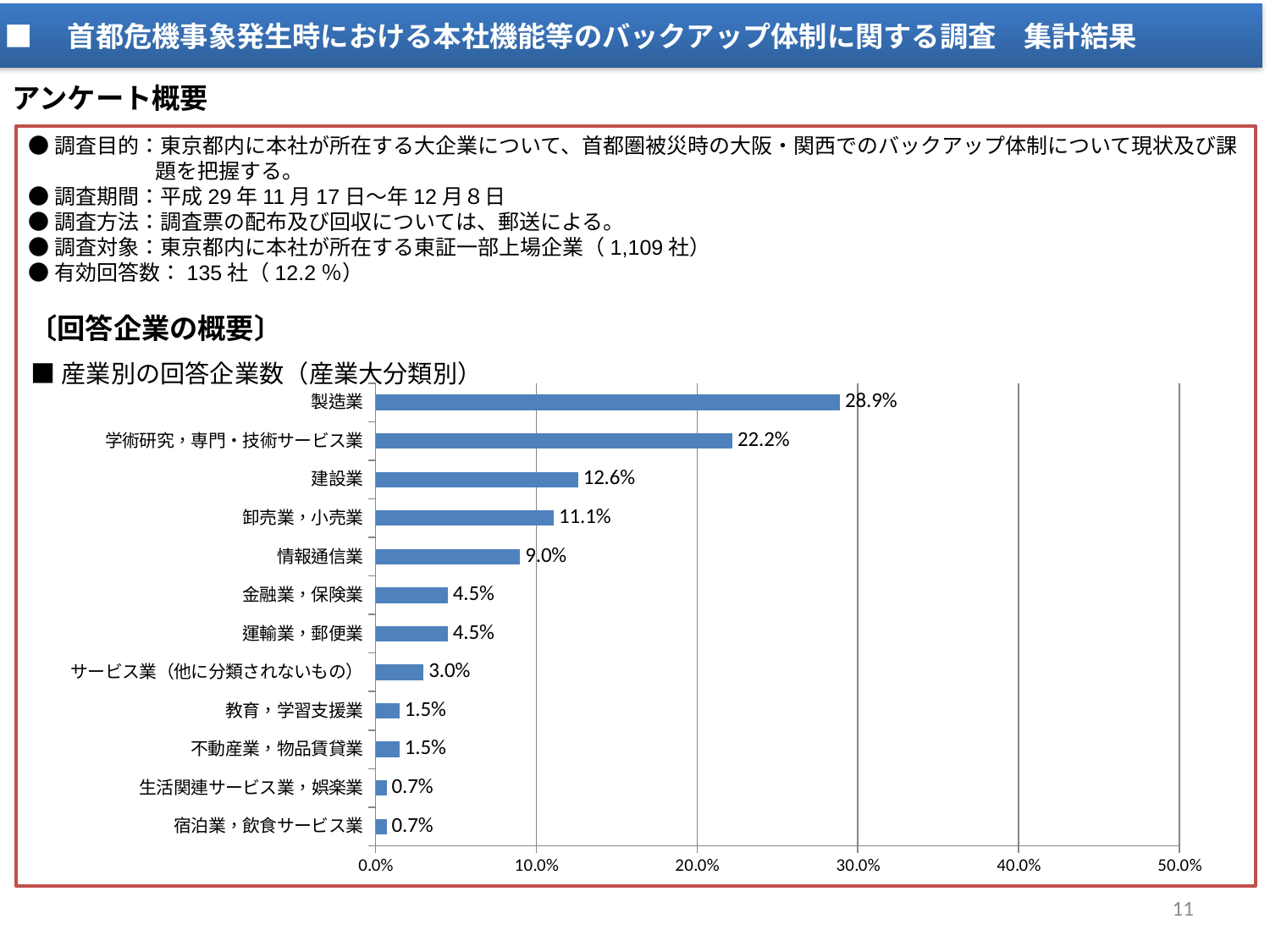

■　首都危機事象発生時における本社機能等のバックアップ体制に関する調査　集計結果
アンケート概要
●調査目的：東京都内に本社が所在する大企業について、首都圏被災時の大阪・関西でのバックアップ体制について現状及び課
　　　　　　題を把握する。
●調査期間：平成29年11月17日～年12月８日
●調査方法：調査票の配布及び回収については、郵送による。
●調査対象：東京都内に本社が所在する東証一部上場企業（1,109社）
●有効回答数：135社（12.2％）
〔回答企業の概要〕
■産業別の回答企業数（産業大分類別）

### Chart

| Category |  |
|---|---|
| 宿泊業，飲食サービス業 | 0.007 |
| 生活関連サービス業，娯楽業 | 0.007 |
| 不動産業，物品賃貸業 | 0.015 |
| 教育，学習支援業 | 0.015 |
| サービス業（他に分類されないもの） | 0.03 |
| 運輸業，郵便業 | 0.045 |
| 金融業，保険業 | 0.045 |
| 情報通信業 | 0.09 |
| 卸売業，小売業 | 0.111 |
| 建設業 | 0.126 |
| 学術研究，専門・技術サービス業 | 0.222 |
| 製造業 | 0.289 |
11
現行のバックアップ体制